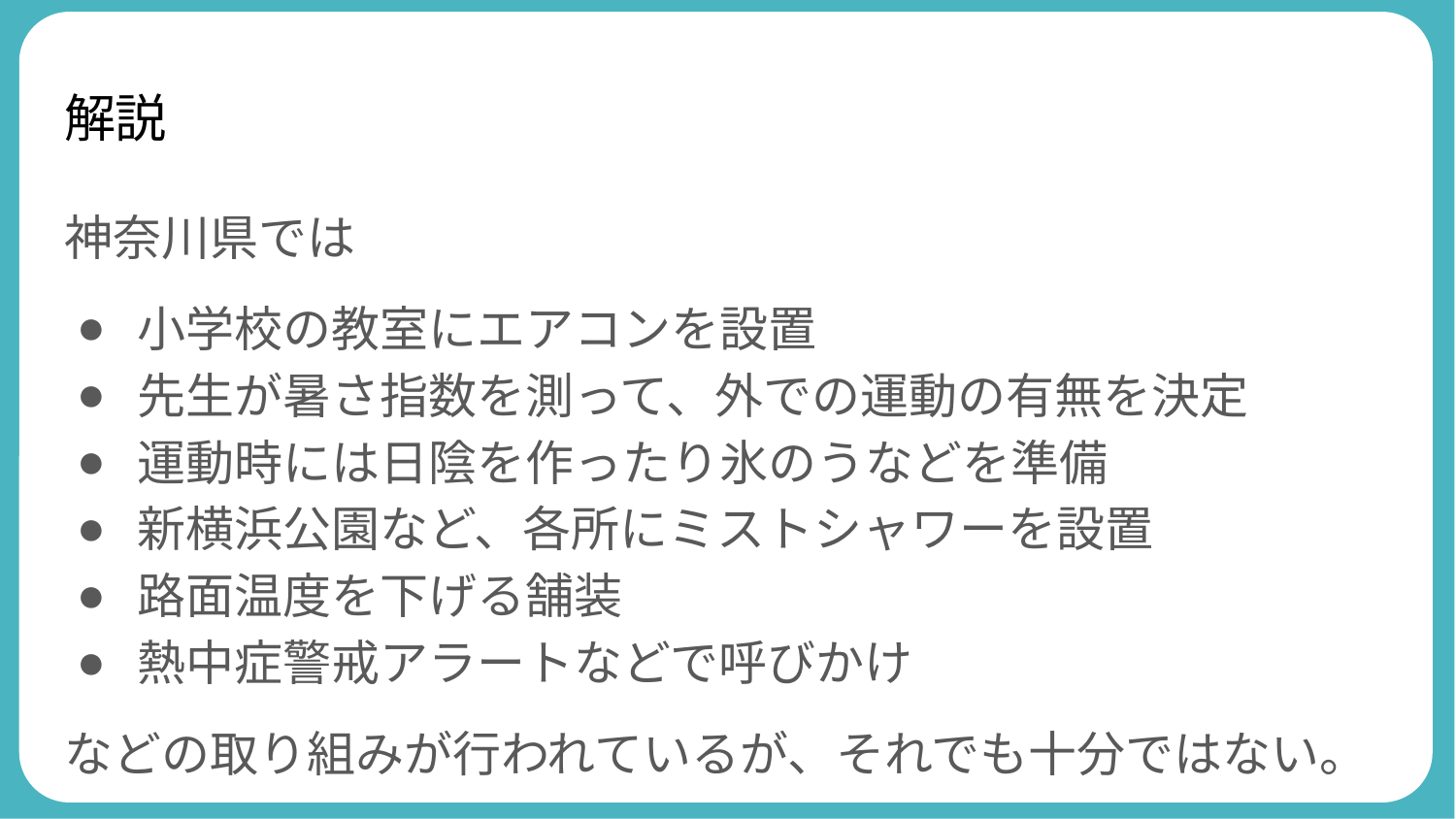

# 解説
神奈川県では
小学校の教室にエアコンを設置
先生が暑さ指数を測って、外での運動の有無を決定
運動時には日陰を作ったり氷のうなどを準備
新横浜公園など、各所にミストシャワーを設置
路面温度を下げる舗装
熱中症警戒アラートなどで呼びかけ
などの取り組みが行われているが、それでも十分ではない。